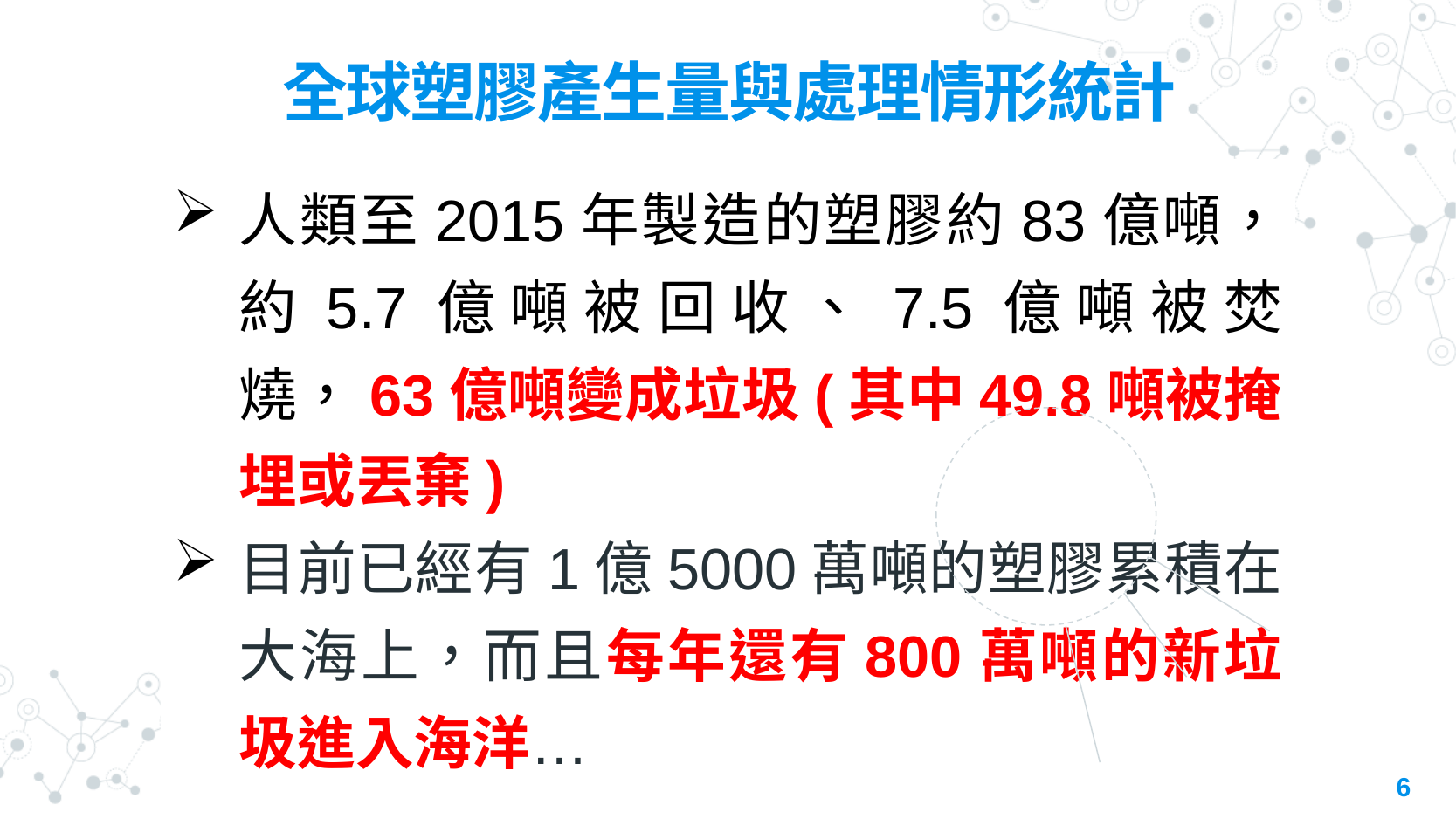

全球塑膠產生量與處理情形統計
人類至2015年製造的塑膠約83億噸，約5.7億噸被回收、7.5億噸被焚燒，63億噸變成垃圾(其中49.8噸被掩埋或丟棄)
目前已經有1億5000萬噸的塑膠累積在大海上，而且每年還有800萬噸的新垃圾進入海洋…

6